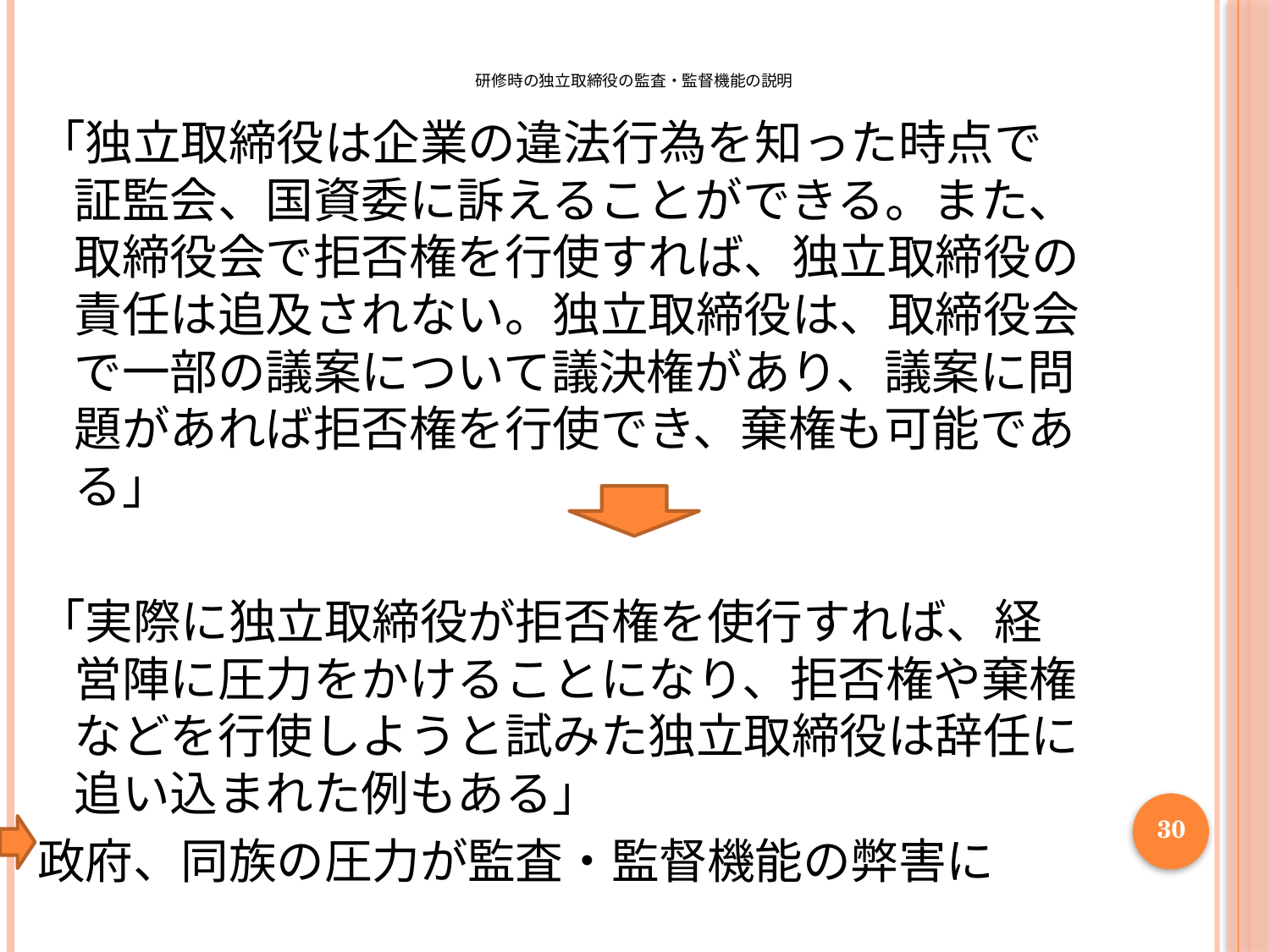

# 研修時の独立取締役の監査・監督機能の説明
「独立取締役は企業の違法行為を知った時点で証監会、国資委に訴えることができる。また、取締役会で拒否権を行使すれば、独立取締役の責任は追及されない。独立取締役は、取締役会で一部の議案について議決権があり、議案に問題があれば拒否権を行使でき、棄権も可能である」

「実際に独立取締役が拒否権を使行すれば、経営陣に圧力をかけることになり、拒否権や棄権などを行使しようと試みた独立取締役は辞任に追い込まれた例もある」
政府、同族の圧力が監査・監督機能の弊害に

30